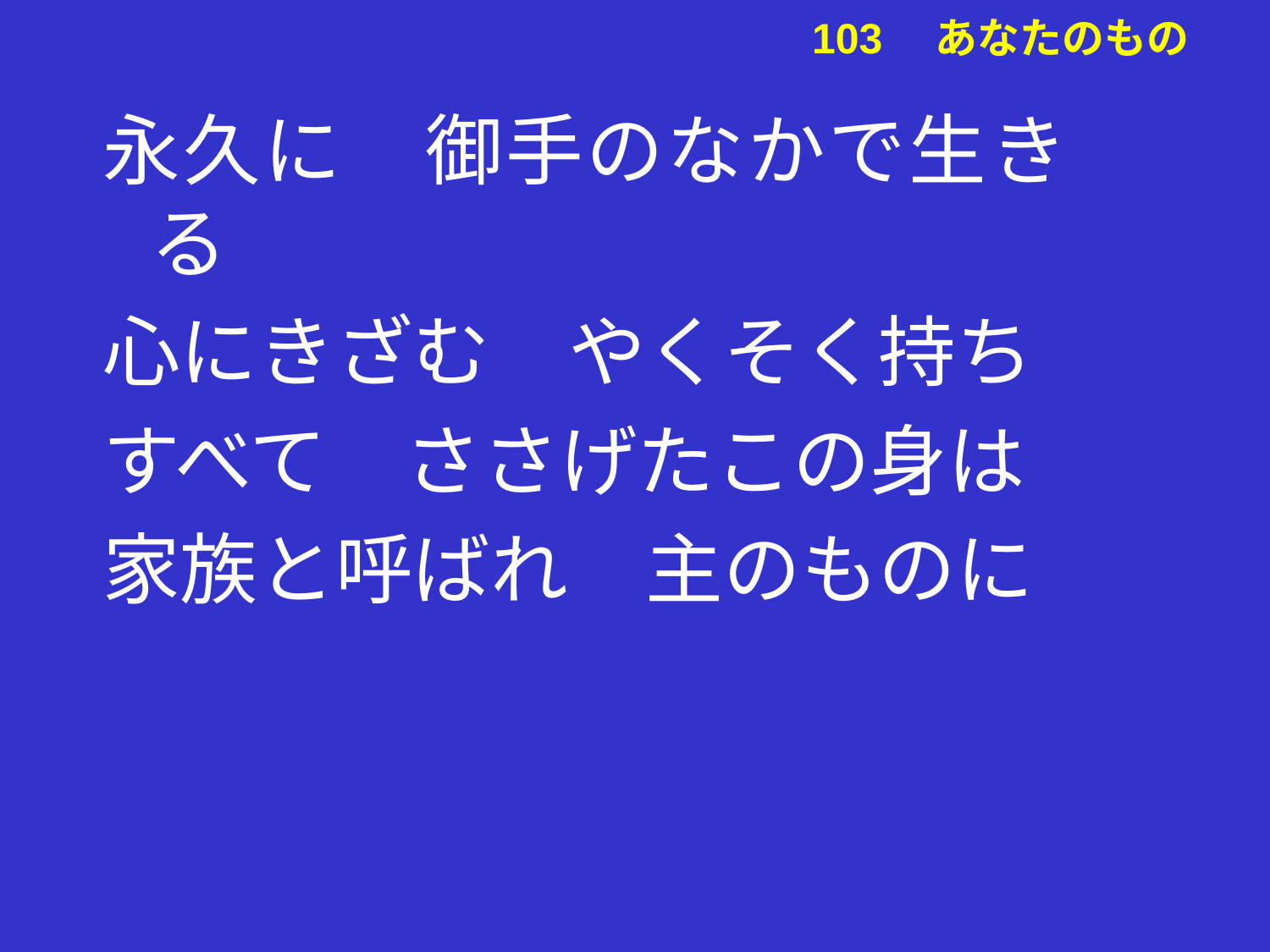

永久に　御手のなかで生きる
心にきざむ　やくそく持ち
すべて　ささげたこの身は
家族と呼ばれ　主のものに

# 103　あなたのもの